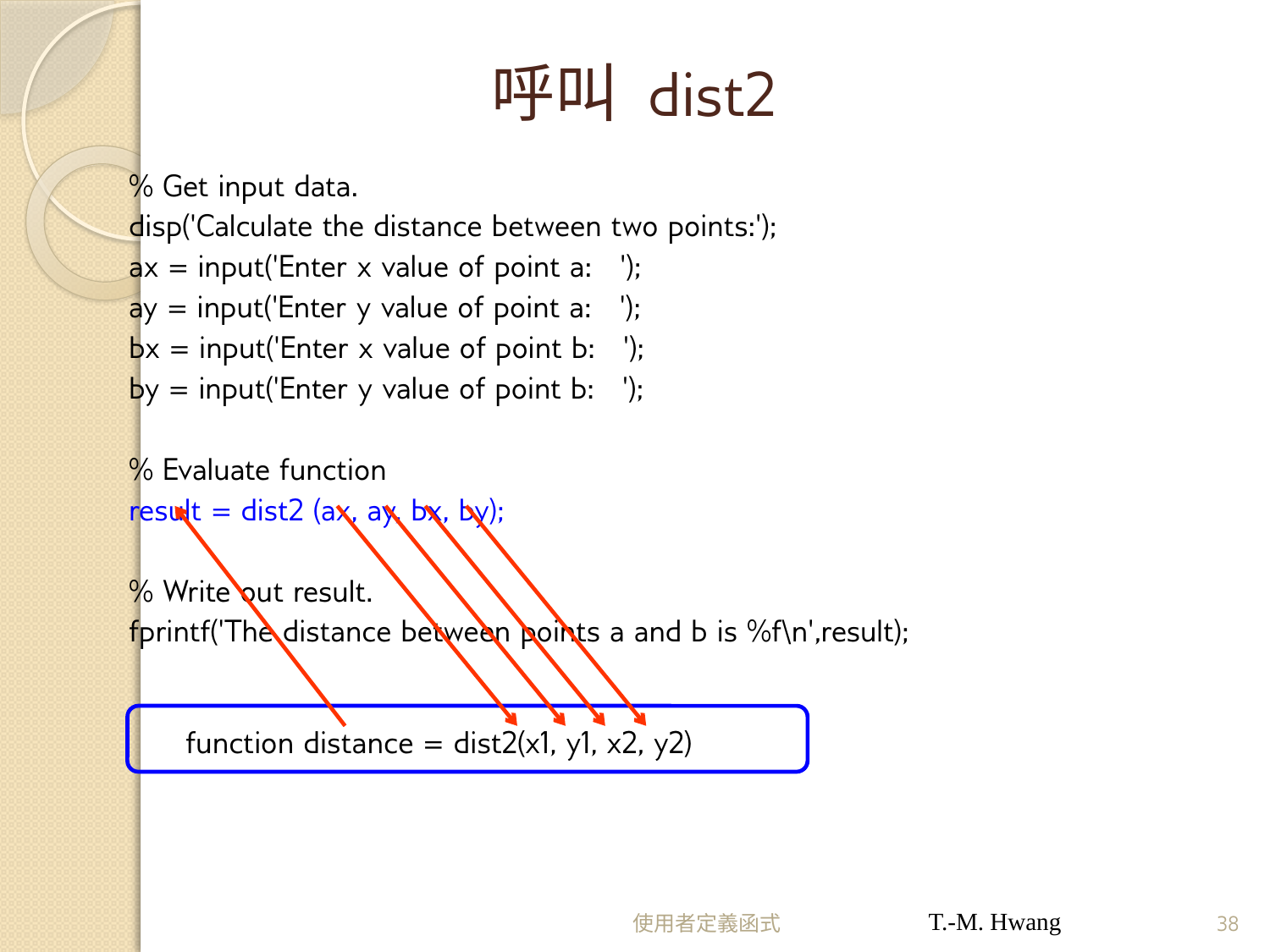

呼叫 dist2
% Get input data.
disp('Calculate the distance between two points:');
ax = input('Enter x value of point a:   ');
ay = input('Enter y value of point a:   ');
bx = input('Enter x value of point b:   ');
by = input('Enter y value of point b:   ');

% Evaluate function
result = dist2 (ax, ay, bx, by);

% Write out result.
fprintf('The distance between points a and b is %f\n',result);

function distance = dist2(x1, y1, x2, y2)

使用者定義函式
T.-M. Hwang
38